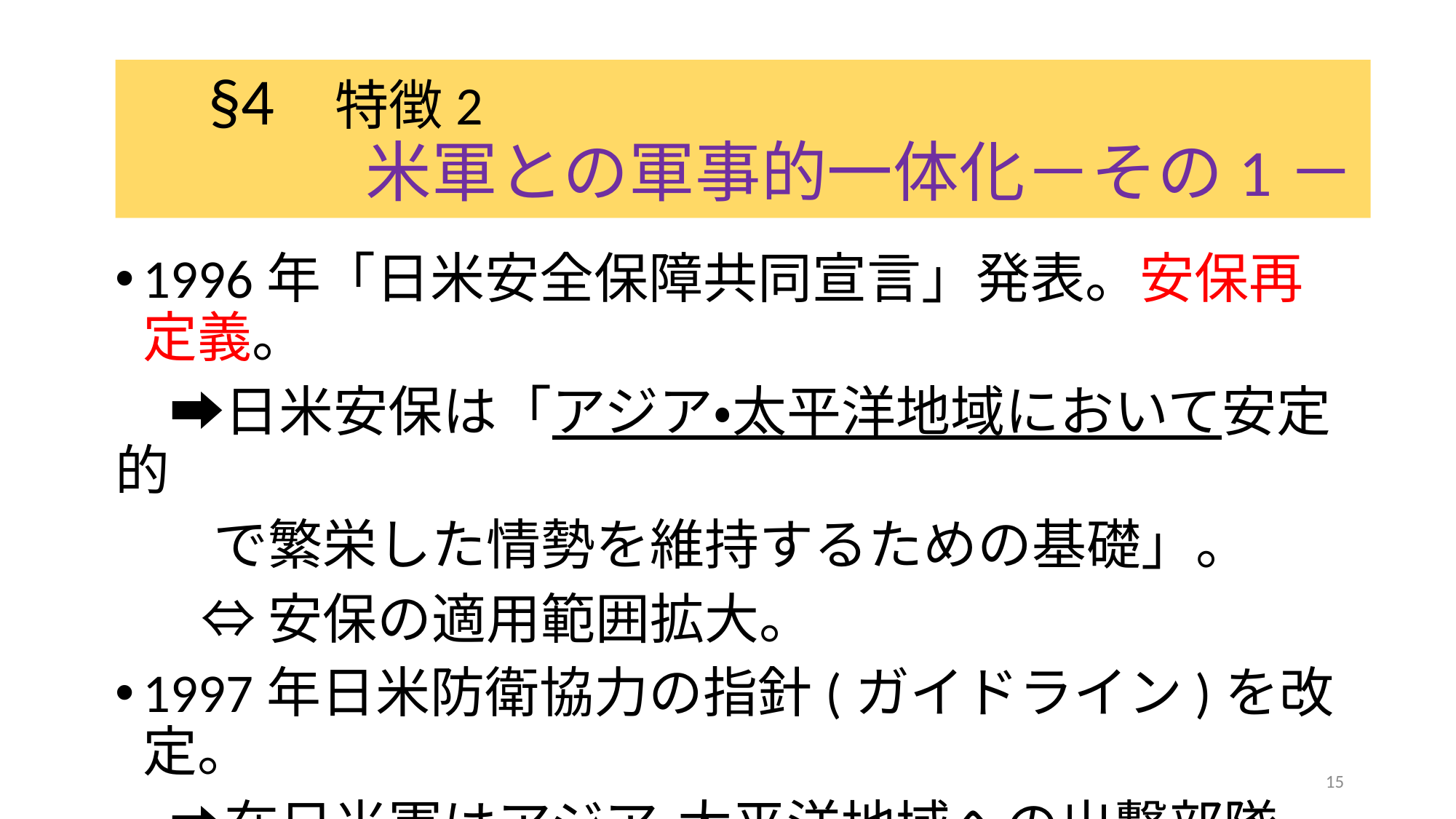

# §4   特徴2 米軍との軍事的一体化－その1－
1996年「日米安全保障共同宣言」発表。安保再定義。
　➡日米安保は「アジア・太平洋地域において安定的
       で繁栄した情勢を維持するための基礎」。
       ⇔安保の適用範囲拡大。
1997年日米防衛協力の指針(ガイドライン)を改定。
　➡在日米軍はアジア・太平洋地域への出撃部隊。
　➡自衛隊はその米軍を後方支援する。
15